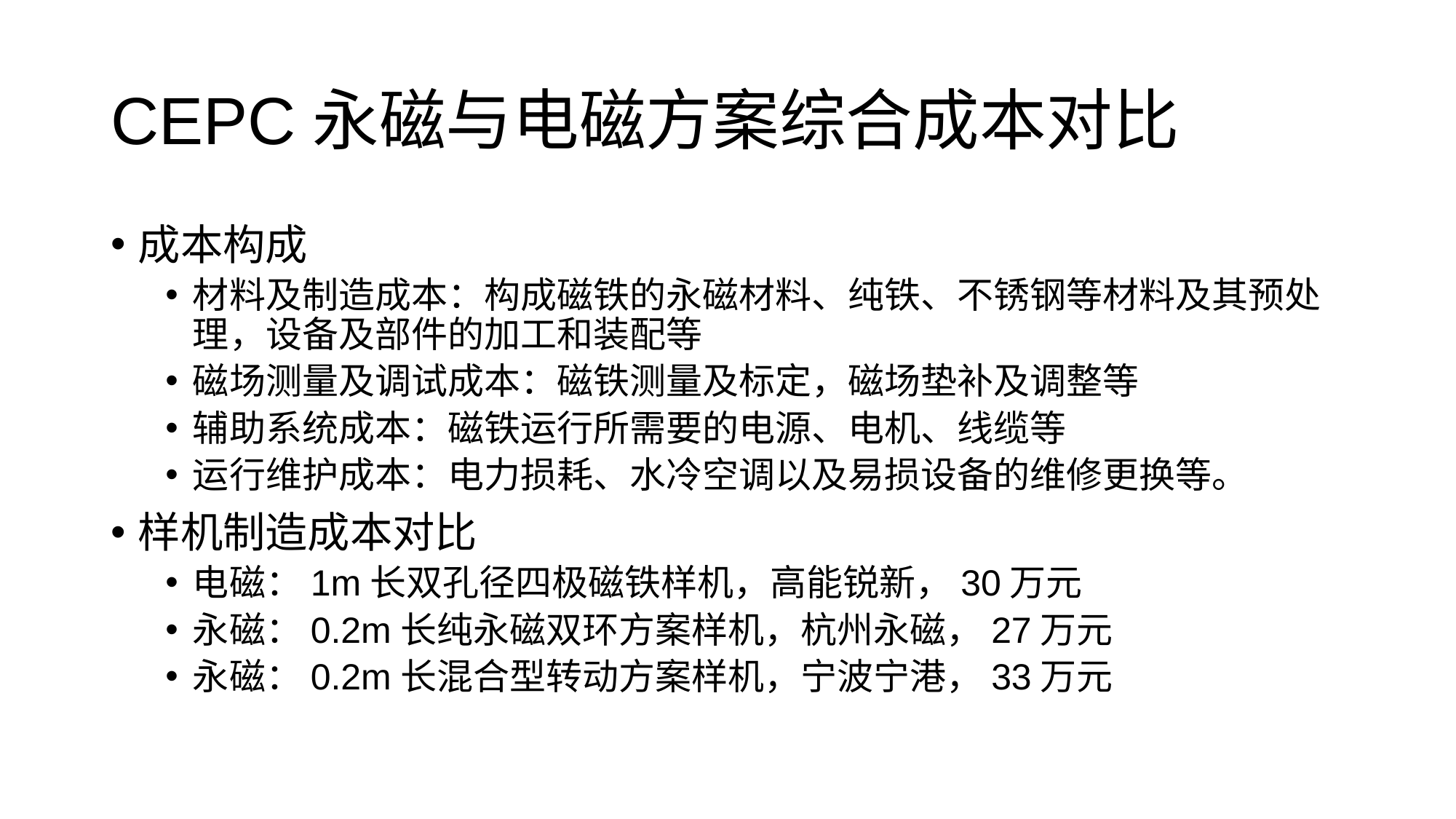

# CEPC永磁与电磁方案综合成本对比
成本构成
材料及制造成本：构成磁铁的永磁材料、纯铁、不锈钢等材料及其预处理，设备及部件的加工和装配等
磁场测量及调试成本：磁铁测量及标定，磁场垫补及调整等
辅助系统成本：磁铁运行所需要的电源、电机、线缆等
运行维护成本：电力损耗、水冷空调以及易损设备的维修更换等。
样机制造成本对比
电磁：1m长双孔径四极磁铁样机，高能锐新，30万元
永磁：0.2m长纯永磁双环方案样机，杭州永磁，27万元
永磁：0.2m长混合型转动方案样机，宁波宁港，33万元